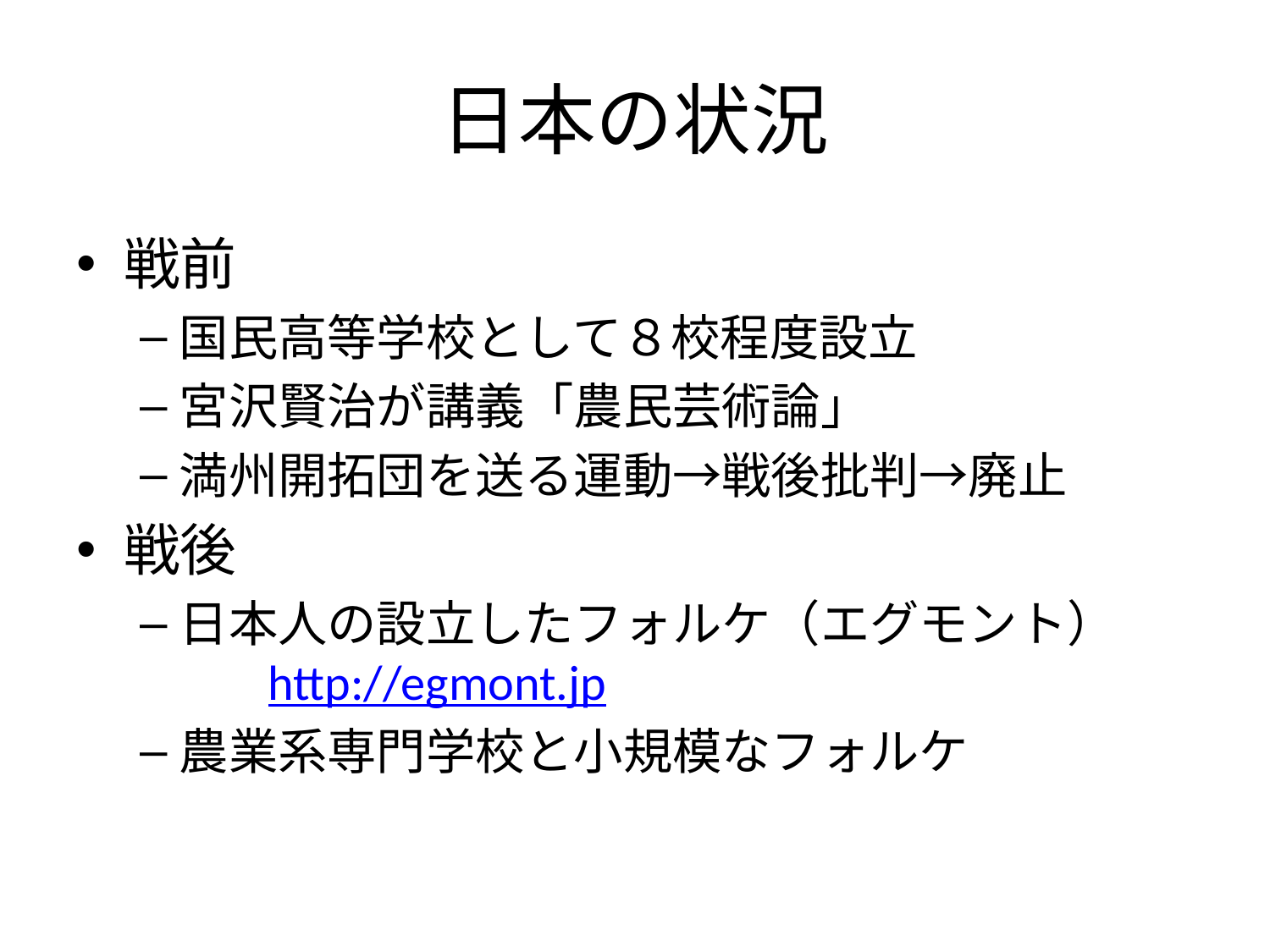

# 日本の状況
戦前
国民高等学校として８校程度設立
宮沢賢治が講義「農民芸術論」
満州開拓団を送る運動→戦後批判→廃止
戦後
日本人の設立したフォルケ（エグモント）               http://egmont.jp
農業系専門学校と小規模なフォルケ